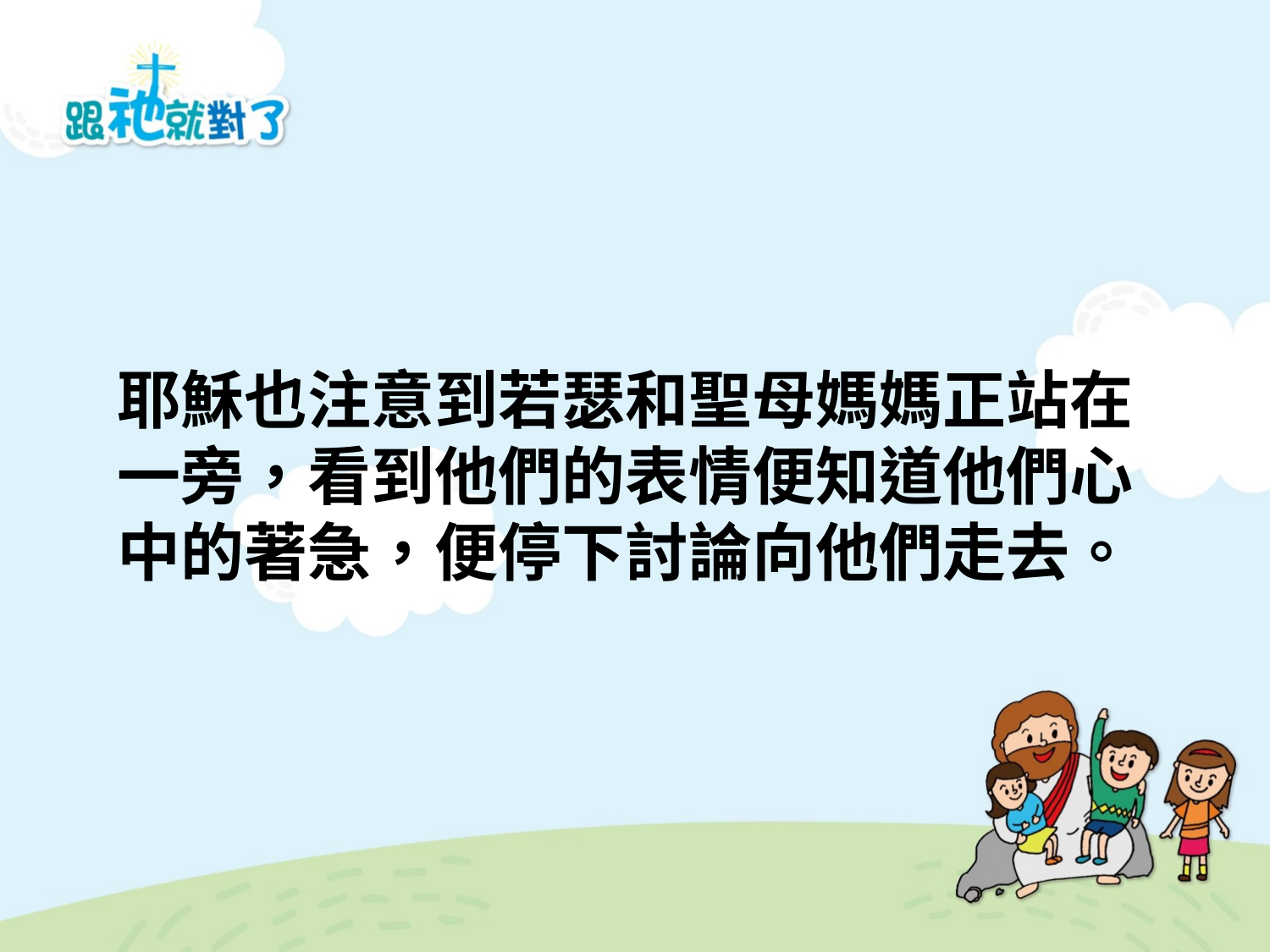

耶穌也注意到若瑟和聖母媽媽正站在一旁，看到他們的表情便知道他們心中的著急，便停下討論向他們走去。